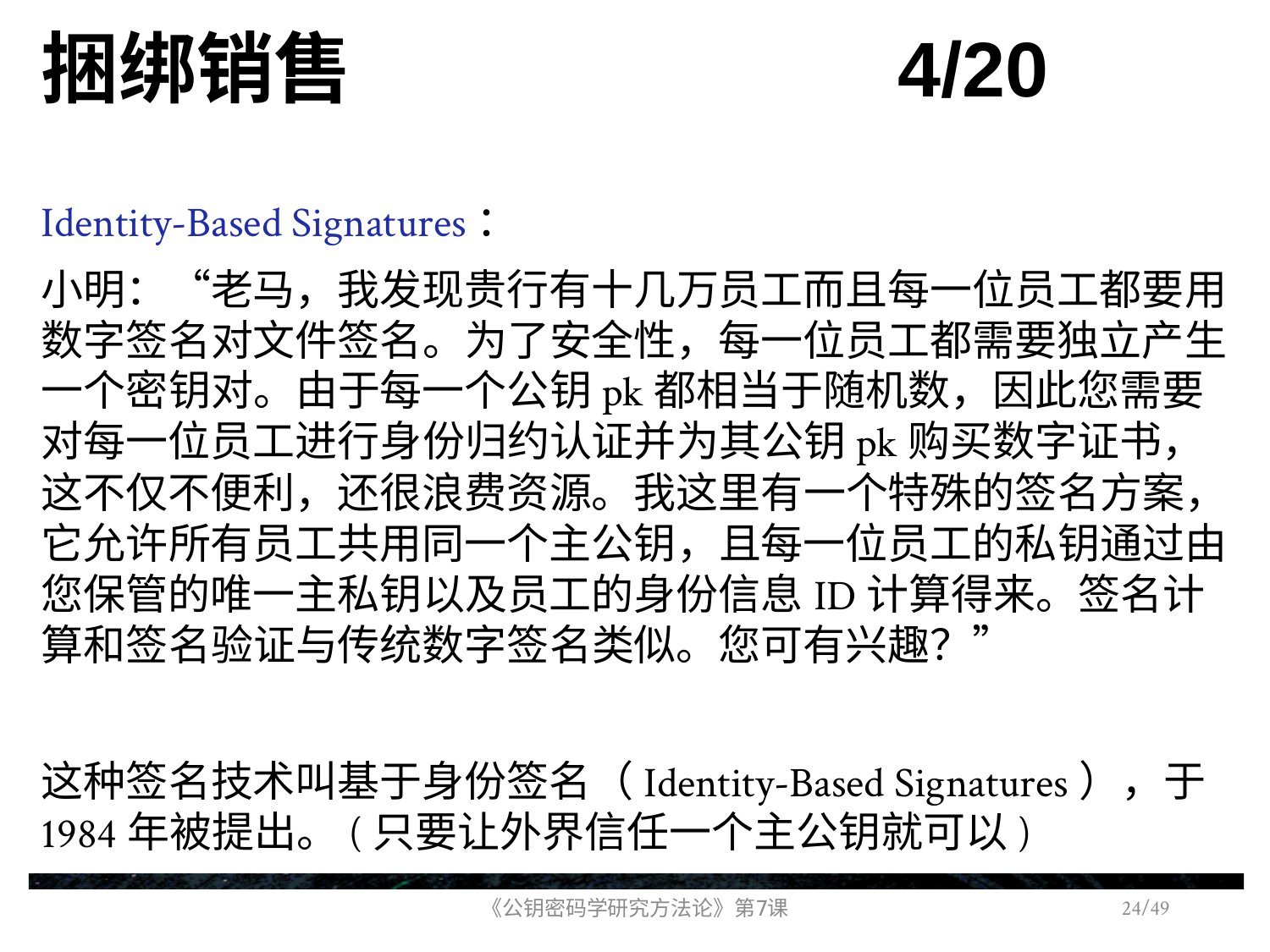

# 捆绑销售                              4/20
Identity-Based Signatures：
小明：“老马，我发现贵行有十几万员工而且每一位员工都要用数字签名对文件签名。为了安全性，每一位员工都需要独立产生一个密钥对。由于每一个公钥pk都相当于随机数，因此您需要对每一位员工进行身份归约认证并为其公钥pk购买数字证书，这不仅不便利，还很浪费资源。我这里有一个特殊的签名方案，它允许所有员工共用同一个主公钥，且每一位员工的私钥通过由您保管的唯一主私钥以及员工的身份信息ID计算得来。签名计算和签名验证与传统数字签名类似。您可有兴趣？”

这种签名技术叫基于身份签名（Identity-Based Signatures），于1984年被提出。(只要让外界信任一个主公钥就可以)
《公钥密码学研究方法论》第7课
24/49